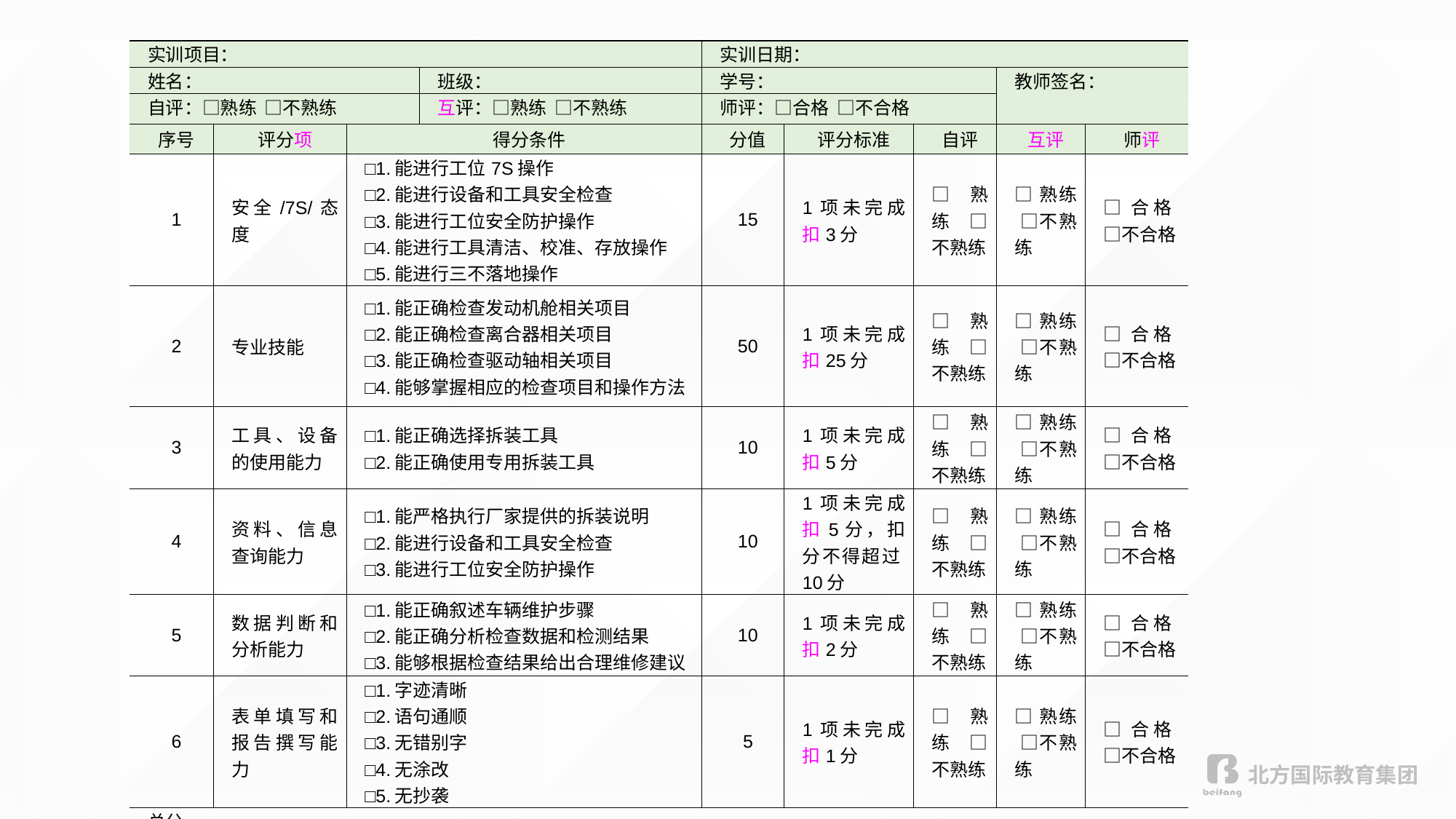

| 实训项目： |  |  |  | 实训日期： |  |  |  |  |
| --- | --- | --- | --- | --- | --- | --- | --- | --- |
| 姓名： |  |  | 班级： | 学号： |  |  | 教师签名： |  |
| 自评：□熟练 □不熟练 |  |  | 互评：□熟练 □不熟练 | 师评：□合格 □不合格 |  |  |  |  |
| 序号 | 评分项 | 得分条件 |  | 分值 | 评分标准 | 自评 | 互评 | 师评 |
| 1 | 安全/7S/态度 | □1.能进行工位7S操作 □2.能进行设备和工具安全检查 □3.能进行工位安全防护操作 □4.能进行工具清洁、校准、存放操作 □5.能进行三不落地操作 |  | 15 | 1项未完成扣3分 | □熟练 □不熟练 | □熟练 □不熟练 | □合格 □不合格 |
| 2 | 专业技能 | □1.能正确检查发动机舱相关项目 □2.能正确检查离合器相关项目 □3.能正确检查驱动轴相关项目 □4.能够掌握相应的检查项目和操作方法 |  | 50 | 1项未完成扣25分 | □熟练 □不熟练 | □熟练 □不熟练 | □合格 □不合格 |
| 3 | 工具、设备的使用能力 | □1.能正确选择拆装工具 □2.能正确使用专用拆装工具 |  | 10 | 1项未完成扣5分 | □熟练 □不熟练 | □熟练 □不熟练 | □合格 □不合格 |
| 4 | 资料、信息查询能力 | □1.能严格执行厂家提供的拆装说明 □2.能进行设备和工具安全检查 □3.能进行工位安全防护操作 |  | 10 | 1项未完成扣5分，扣分不得超过10分 | □熟练 □不熟练 | □熟练 □不熟练 | □合格 □不合格 |
| 5 | 数据判断和分析能力 | □1.能正确叙述车辆维护步骤 □2.能正确分析检查数据和检测结果 □3.能够根据检查结果给出合理维修建议 |  | 10 | 1项未完成扣2分 | □熟练 □不熟练 | □熟练 □不熟练 | □合格 □不合格 |
| 6 | 表单填写和报告撰写能力 | □1.字迹清晰 □2.语句通顺 □3.无错别字 □4.无涂改 □5.无抄袭 |  | 5 | 1项未完成扣1分 | □熟练 □不熟练 | □熟练 □不熟练 | □合格 □不合格 |
| 总分 |  |  |  |  |  |  |  |  |